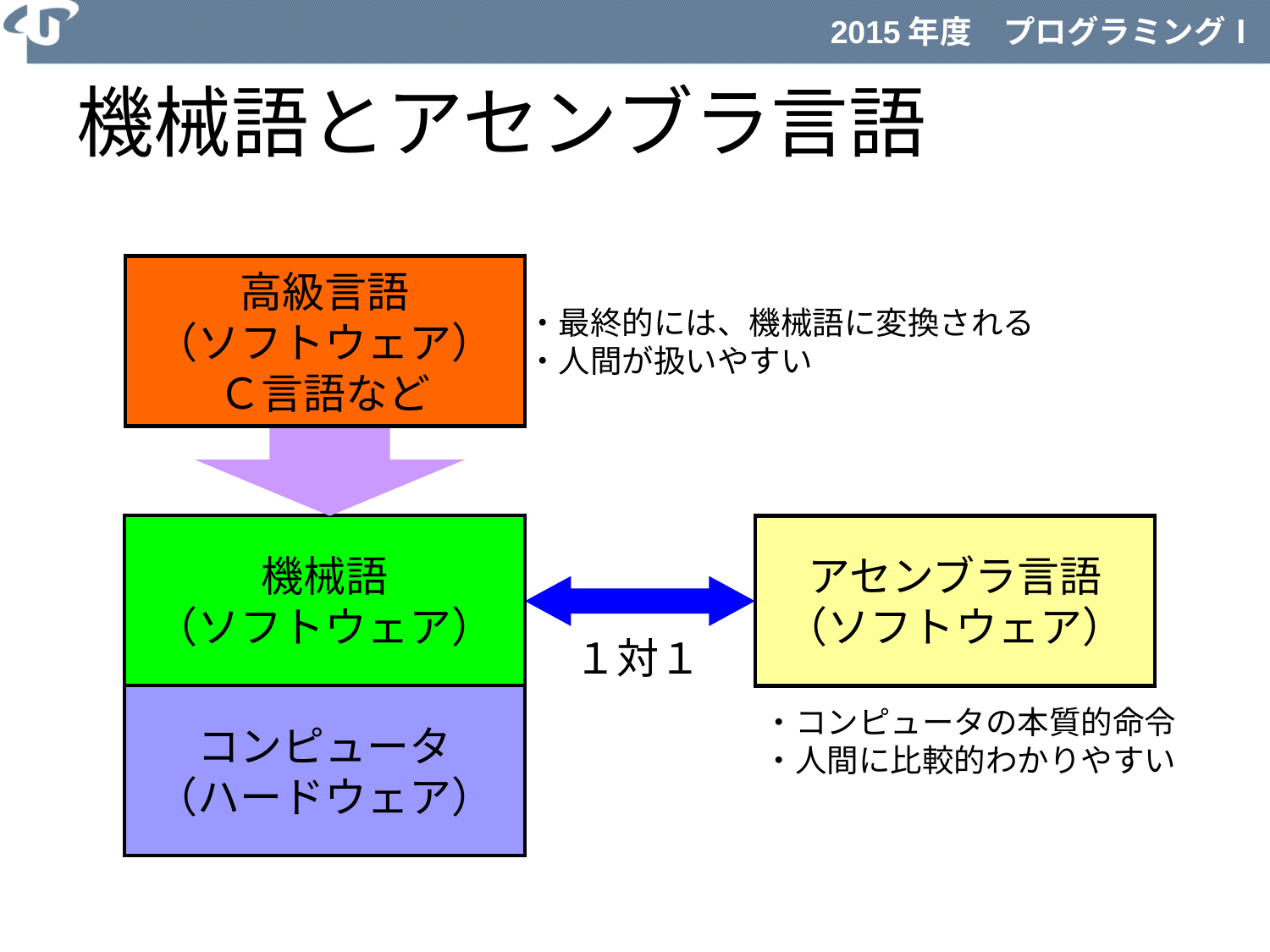

機械語とアセンブラ言語
高級言語
（ソフトウェア）
Ｃ言語など
・最終的には、機械語に変換される
・人間が扱いやすい

機械語
（ソフトウェア）
アセンブラ言語
（ソフトウェア）

１対１
コンピュータ
（ハードウェア）
・コンピュータの本質的命令
・人間に比較的わかりやすい